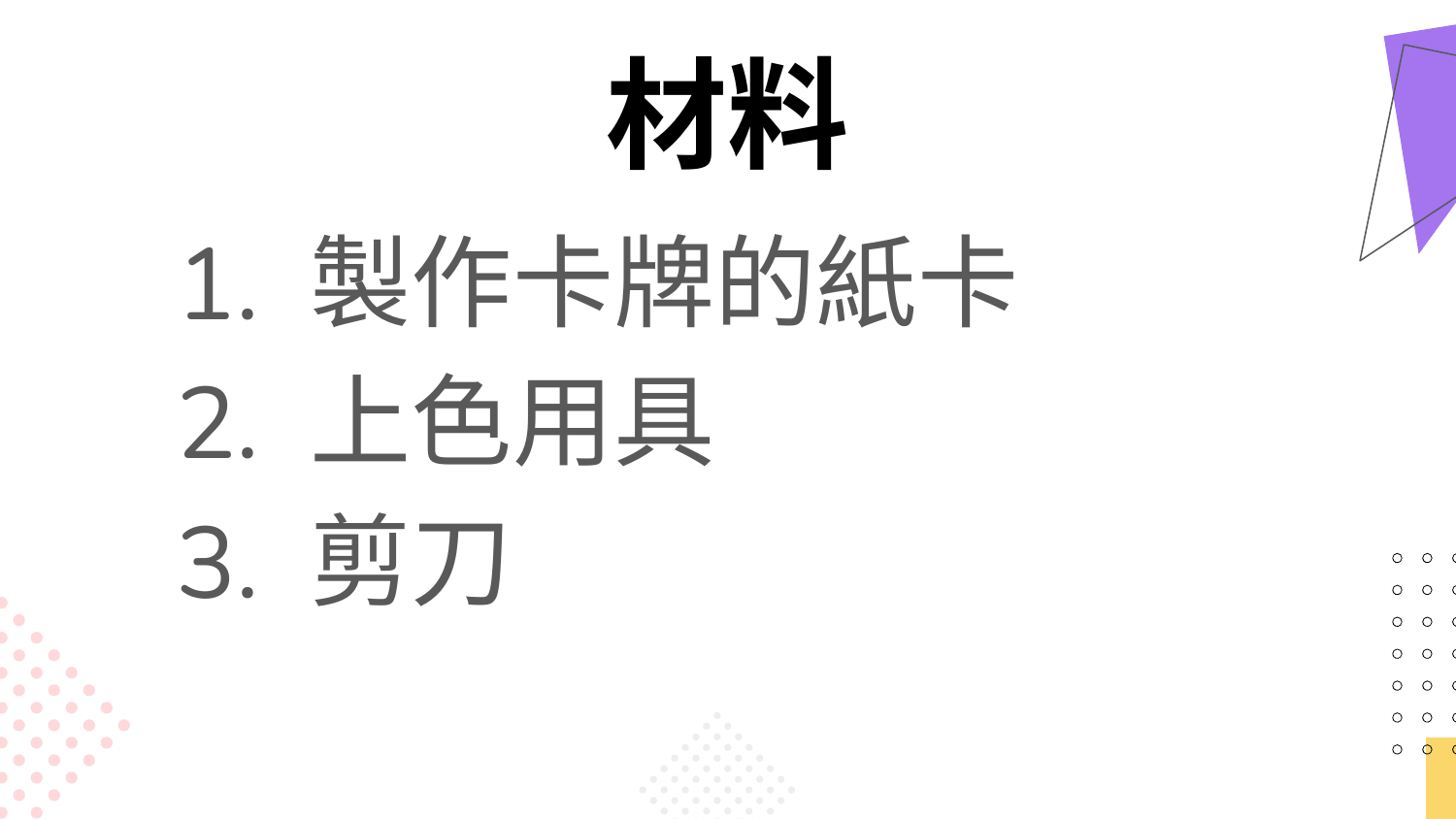

材料
1. 製作卡牌的紙卡
2. 上色用具
3. 剪刀